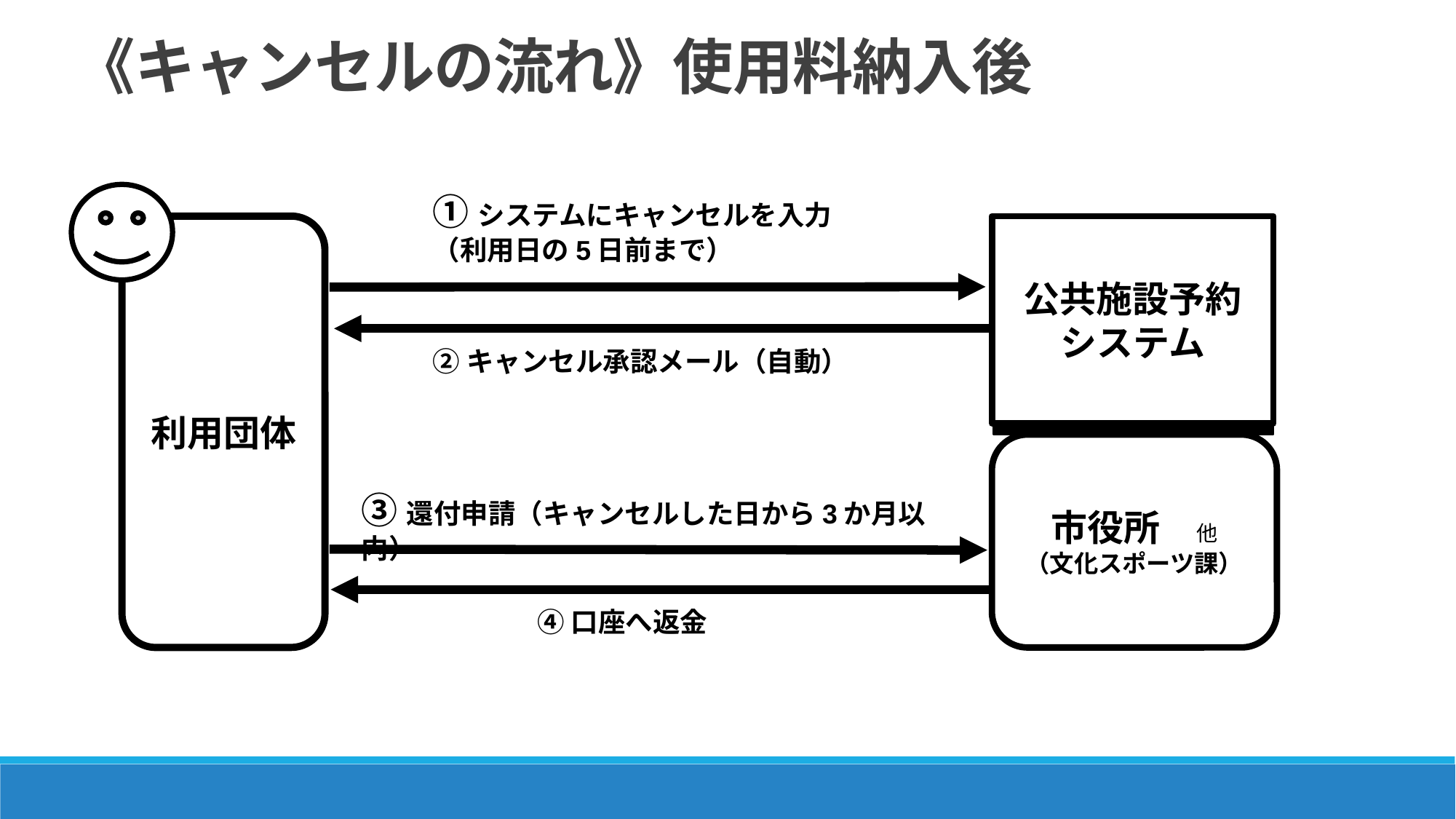

《キャンセルの流れ》使用料納入後
①システムにキャンセルを入力
（利用日の5日前まで）

利用団体
公共施設予約
システム
②キャンセル承認メール（自動）

市役所　他
（文化スポーツ課）
③還付申請（キャンセルした日から3か月以内）
④口座へ返金